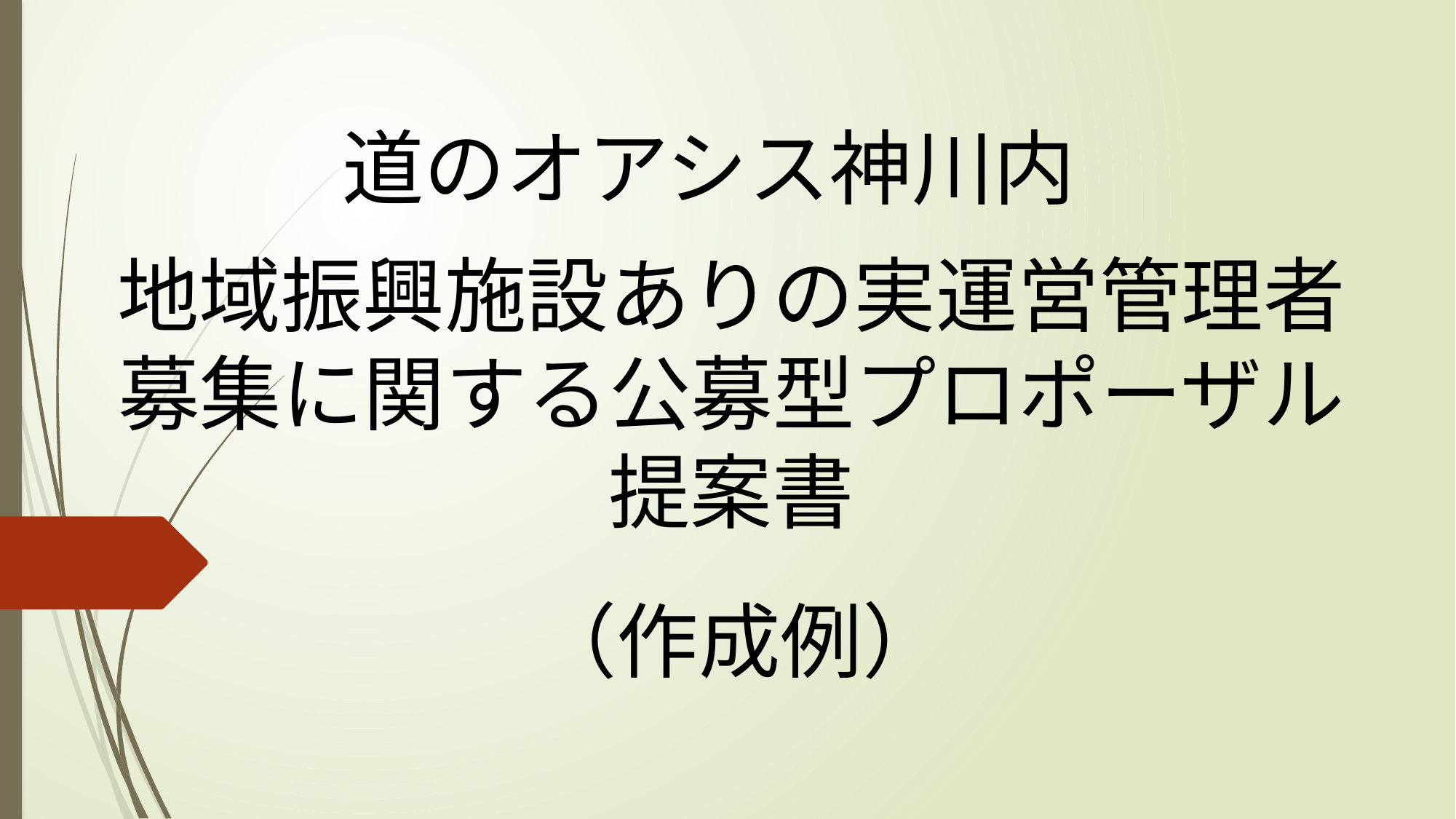

道のオアシス神川内
地域振興施設ありの実運営管理者
募集に関する公募型プロポーザル
提案書
（作成例）